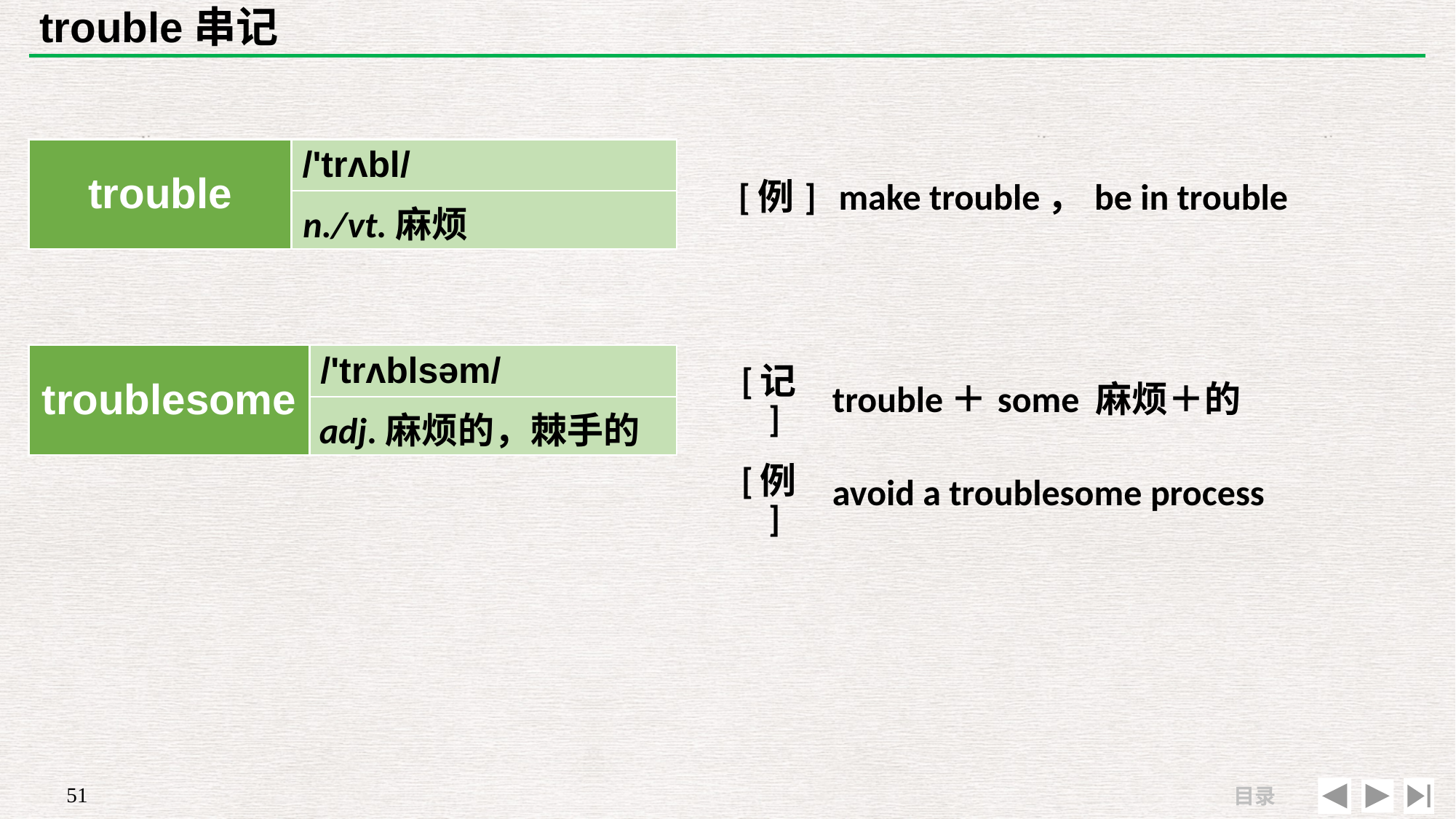

# trouble串记

|  |  |
| --- | --- |
| [例] | make trouble，be in trouble |
| trouble | /'trʌbl/ |
| --- | --- |
|  |  |
n./vt.麻烦
| troublesome | /'trʌblsəm/ |
| --- | --- |
|  |  |
| [记] | trouble＋some 麻烦＋的 |
| --- | --- |
| [例] | avoid a troublesome process |
adj.麻烦的，棘手的